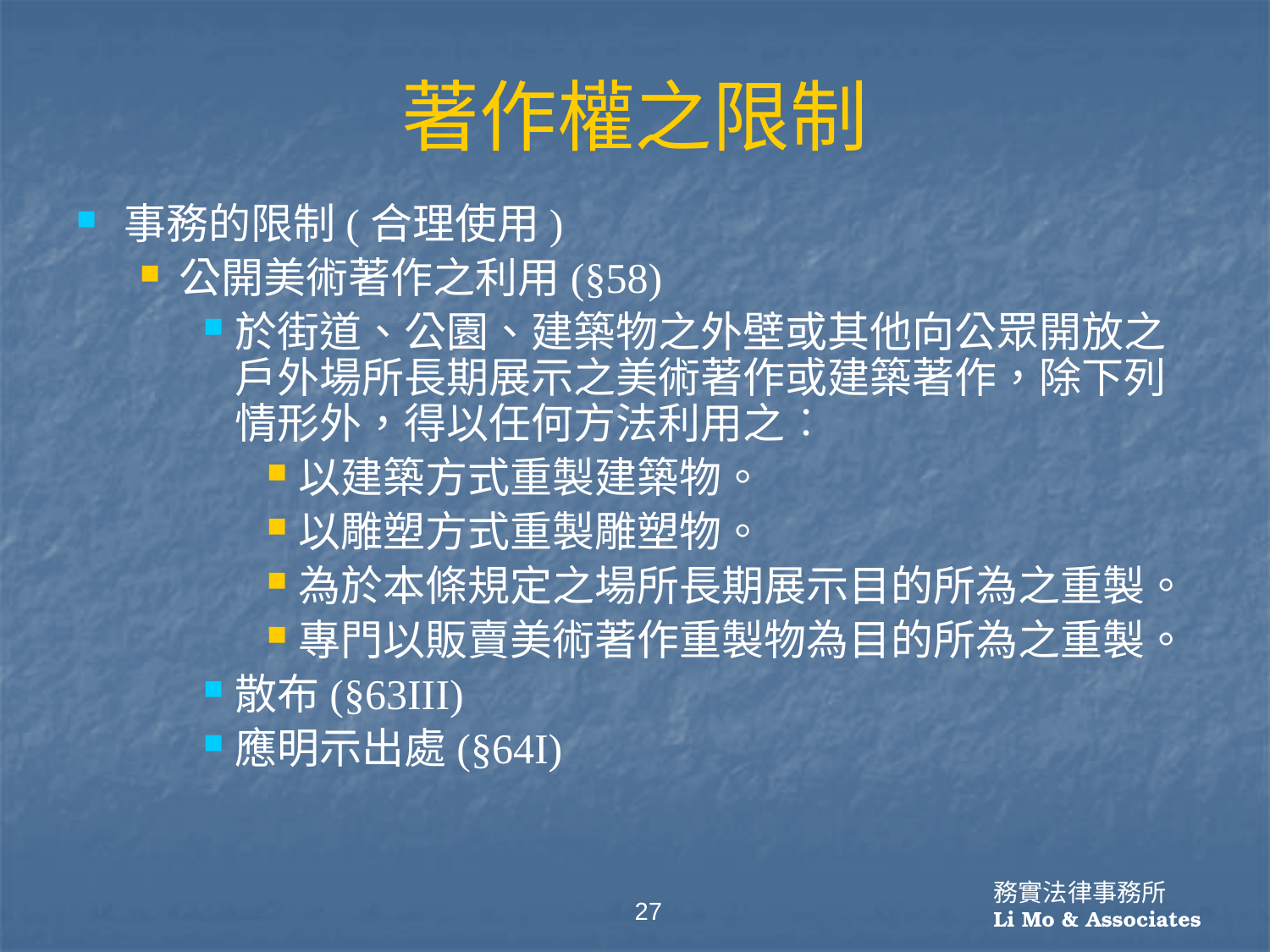

# 著作權之限制
事務的限制(合理使用)
公開美術著作之利用(§58)
於街道、公園、建築物之外壁或其他向公眾開放之戶外場所長期展示之美術著作或建築著作，除下列情形外，得以任何方法利用之︰
以建築方式重製建築物。
以雕塑方式重製雕塑物。
為於本條規定之場所長期展示目的所為之重製。
專門以販賣美術著作重製物為目的所為之重製。
散布(§63III)
應明示出處(§64I)

27
務實法律事務所
Li Mo & Associates